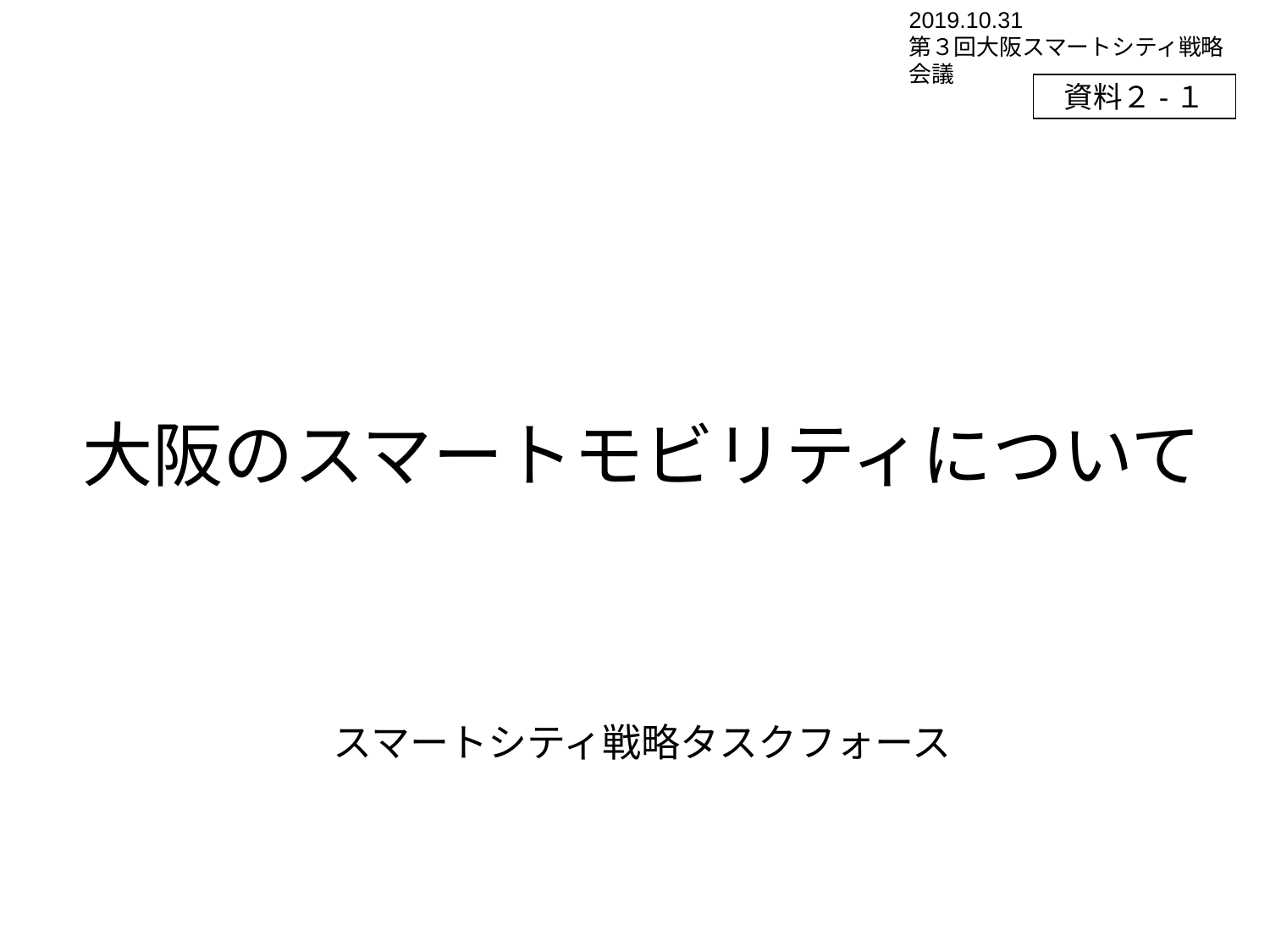

2019.10.31
第３回大阪スマートシティ戦略会議
資料２-１
大阪のスマートモビリティについて
スマートシティ戦略タスクフォース